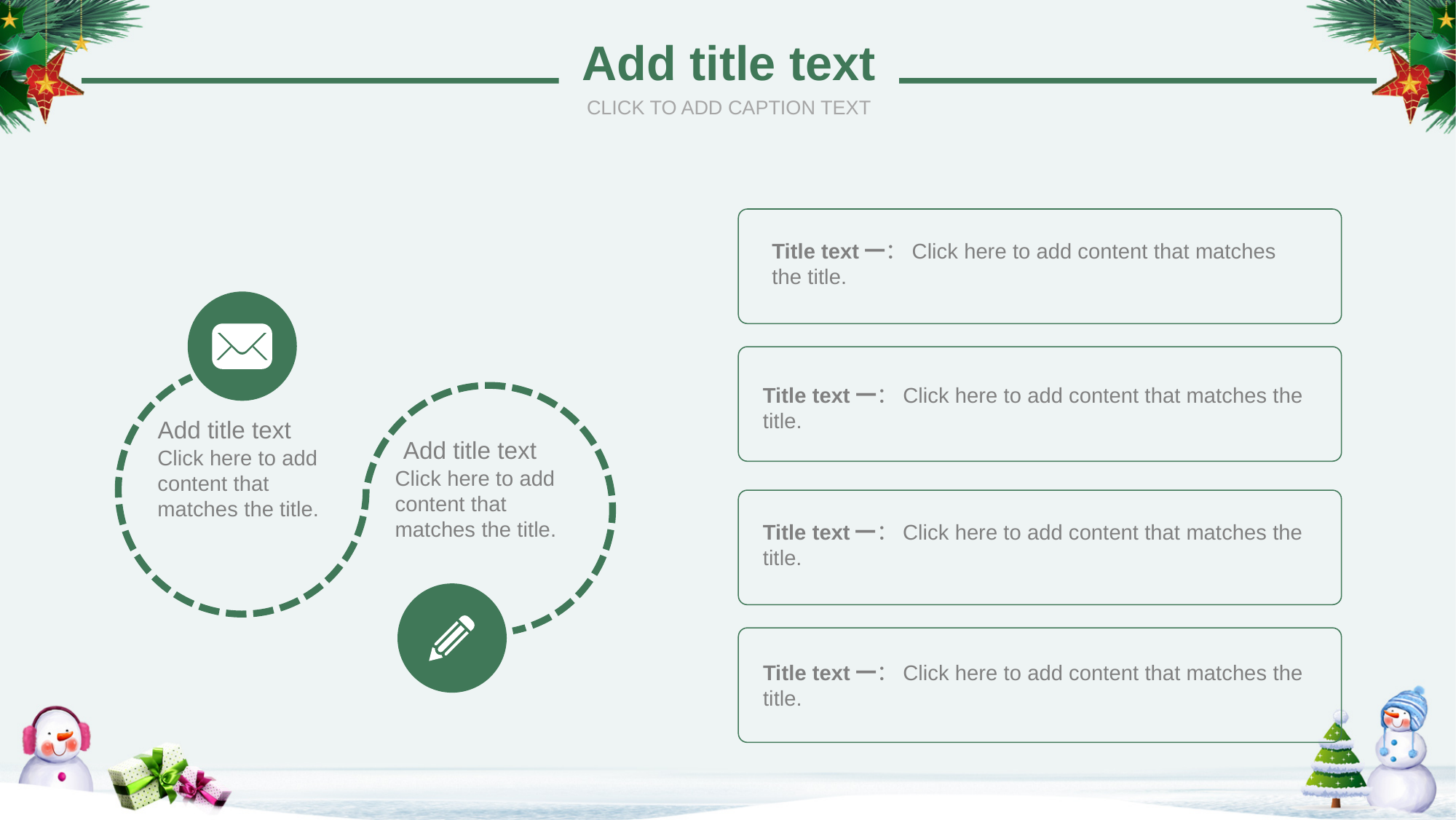

Add title text

CLICK TO ADD CAPTION TEXT

Title text一：Click here to add content that matches the title.

Add title text
Add title text
Click here to add content that matches the title.
Click here to add content that matches the title.

Title text一：Click here to add content that matches the title.

Title text一：Click here to add content that matches the title.

Title text一：Click here to add content that matches the title.